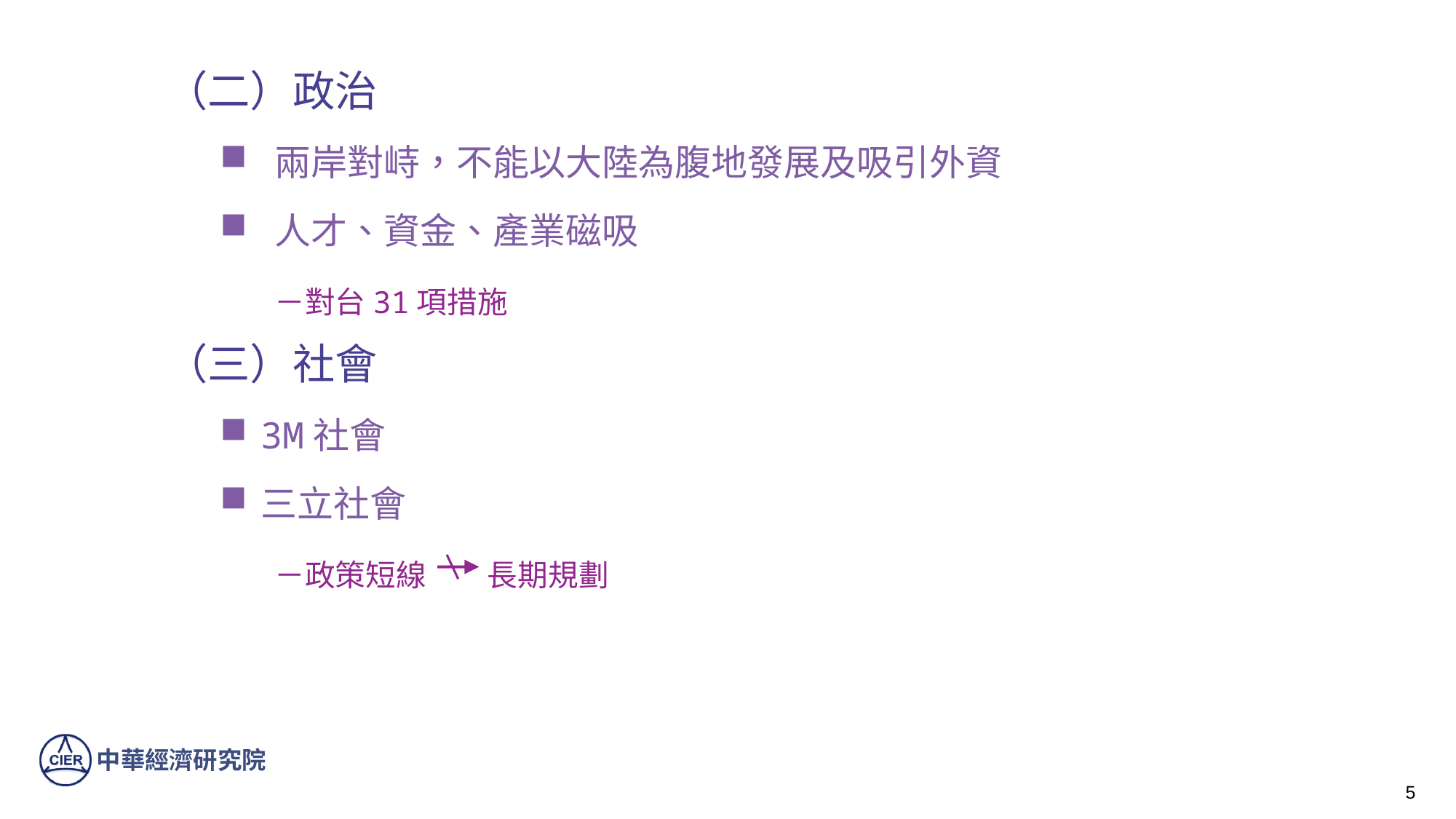

（二）政治
兩岸對峙，不能以大陸為腹地發展及吸引外資
人才、資金、產業磁吸
－對台31項措施
（三）社會
3M社會
三立社會
－政策短線　　長期規劃